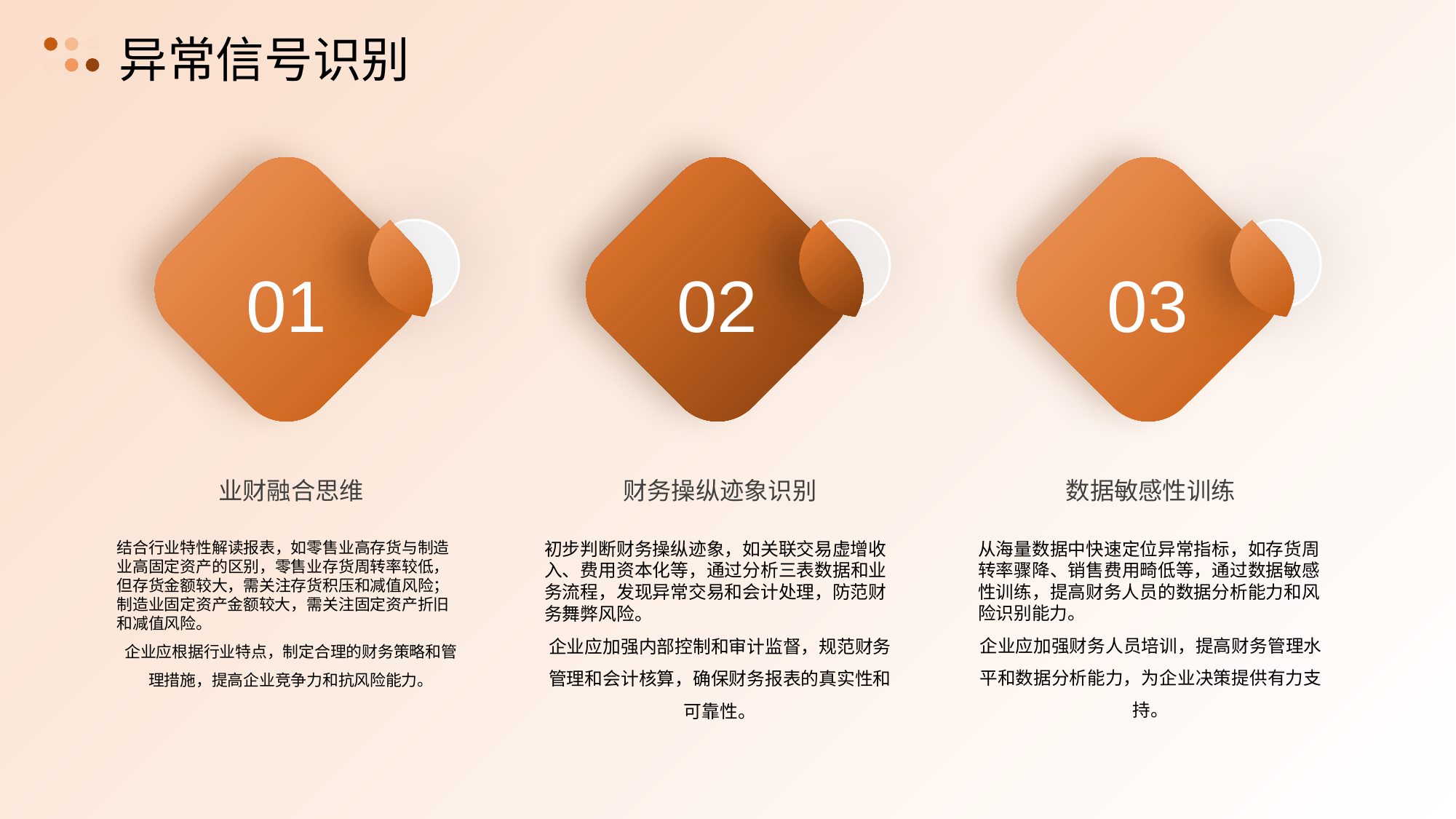

异常信号识别

01
02
03
业财融合思维
财务操纵迹象识别
数据敏感性训练
结合行业特性解读报表，如零售业高存货与制造业高固定资产的区别，零售业存货周转率较低，但存货金额较大，需关注存货积压和减值风险；制造业固定资产金额较大，需关注固定资产折旧和减值风险。
企业应根据行业特点，制定合理的财务策略和管理措施，提高企业竞争力和抗风险能力。
初步判断财务操纵迹象，如关联交易虚增收入、费用资本化等，通过分析三表数据和业务流程，发现异常交易和会计处理，防范财务舞弊风险。
企业应加强内部控制和审计监督，规范财务管理和会计核算，确保财务报表的真实性和可靠性。
从海量数据中快速定位异常指标，如存货周转率骤降、销售费用畸低等，通过数据敏感性训练，提高财务人员的数据分析能力和风险识别能力。
企业应加强财务人员培训，提高财务管理水平和数据分析能力，为企业决策提供有力支持。